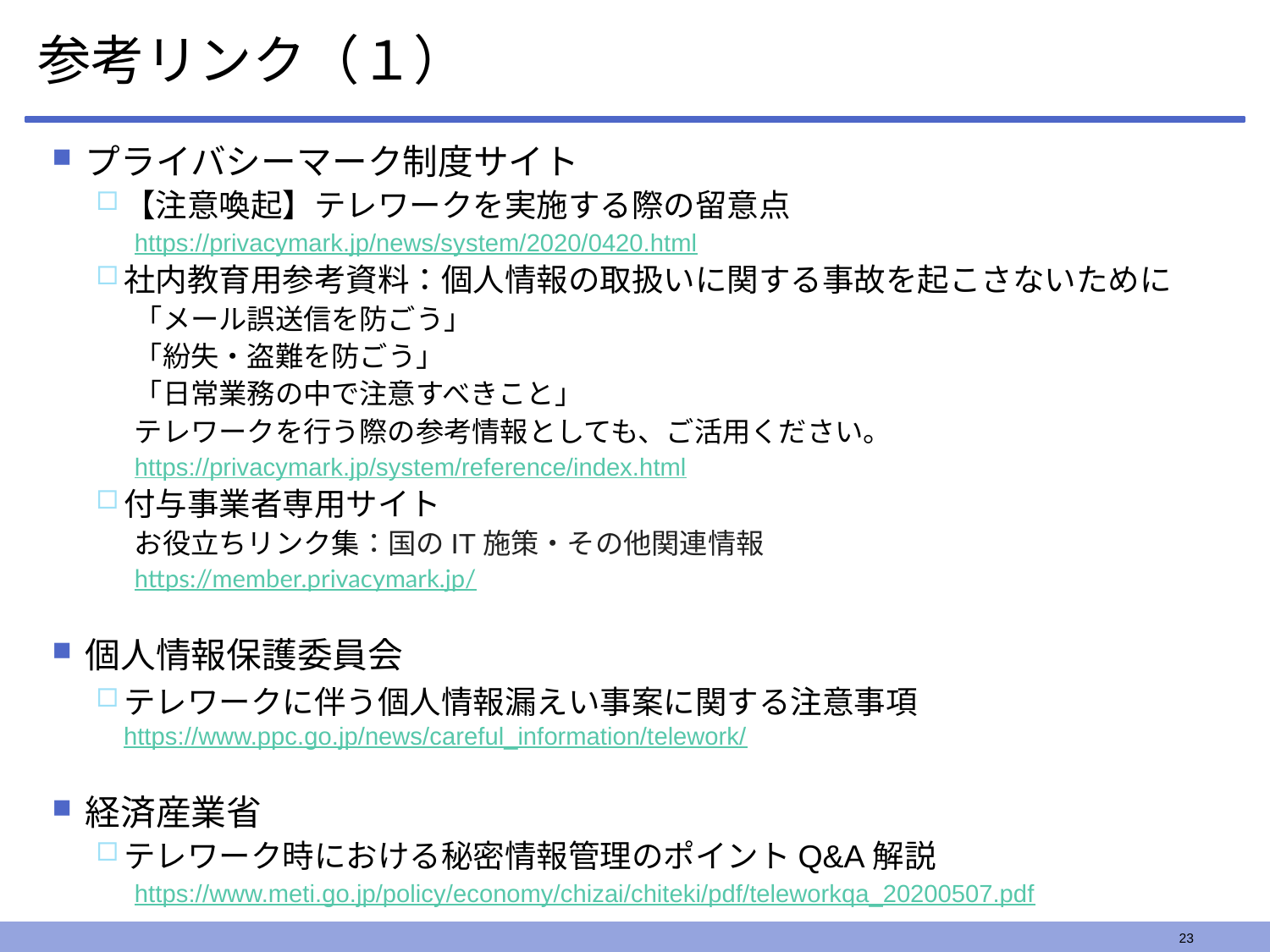

# 参考リンク（１）
プライバシーマーク制度サイト
【注意喚起】テレワークを実施する際の留意点
https://privacymark.jp/news/system/2020/0420.html
社内教育用参考資料：個人情報の取扱いに関する事故を起こさないために
「メール誤送信を防ごう」
「紛失・盗難を防ごう」
「日常業務の中で注意すべきこと」
テレワークを行う際の参考情報としても、ご活用ください。
https://privacymark.jp/system/reference/index.html
付与事業者専用サイト
お役立ちリンク集：国のIT施策・その他関連情報
https://member.privacymark.jp/

個人情報保護委員会
テレワークに伴う個人情報漏えい事案に関する注意事項　https://www.ppc.go.jp/news/careful_information/telework/

経済産業省
テレワーク時における秘密情報管理のポイントQ&A解説
https://www.meti.go.jp/policy/economy/chizai/chiteki/pdf/teleworkqa_20200507.pdf

23